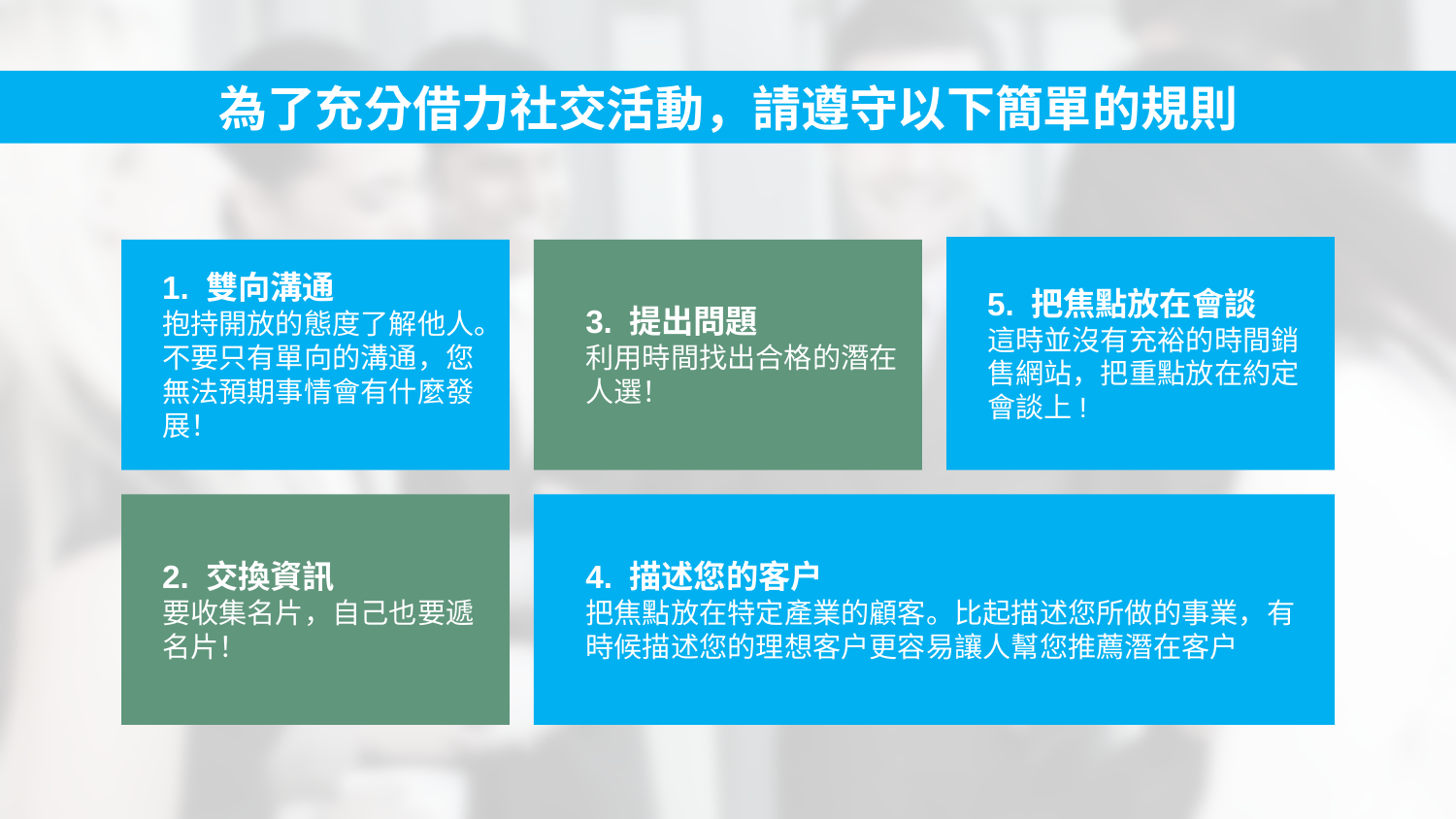

為了充分借力社交活動，請遵守以下簡單的規則
5. 把焦點放在會談
這時並沒有充裕的時間銷售網站，把重點放在約定會談上!
1. 雙向溝通
抱持開放的態度了解他人。不要只有單向的溝通，您無法預期事情會有什麼發展！
3. 提出問題
利用時間找出合格的潛在人選！
2. 交換資訊
要收集名片，自己也要遞名片！
4. 描述您的客戶
把焦點放在特定產業的顧客。比起描述您所做的事業，有時候描述您的理想客戶更容易讓人幫您推薦潛在客戶